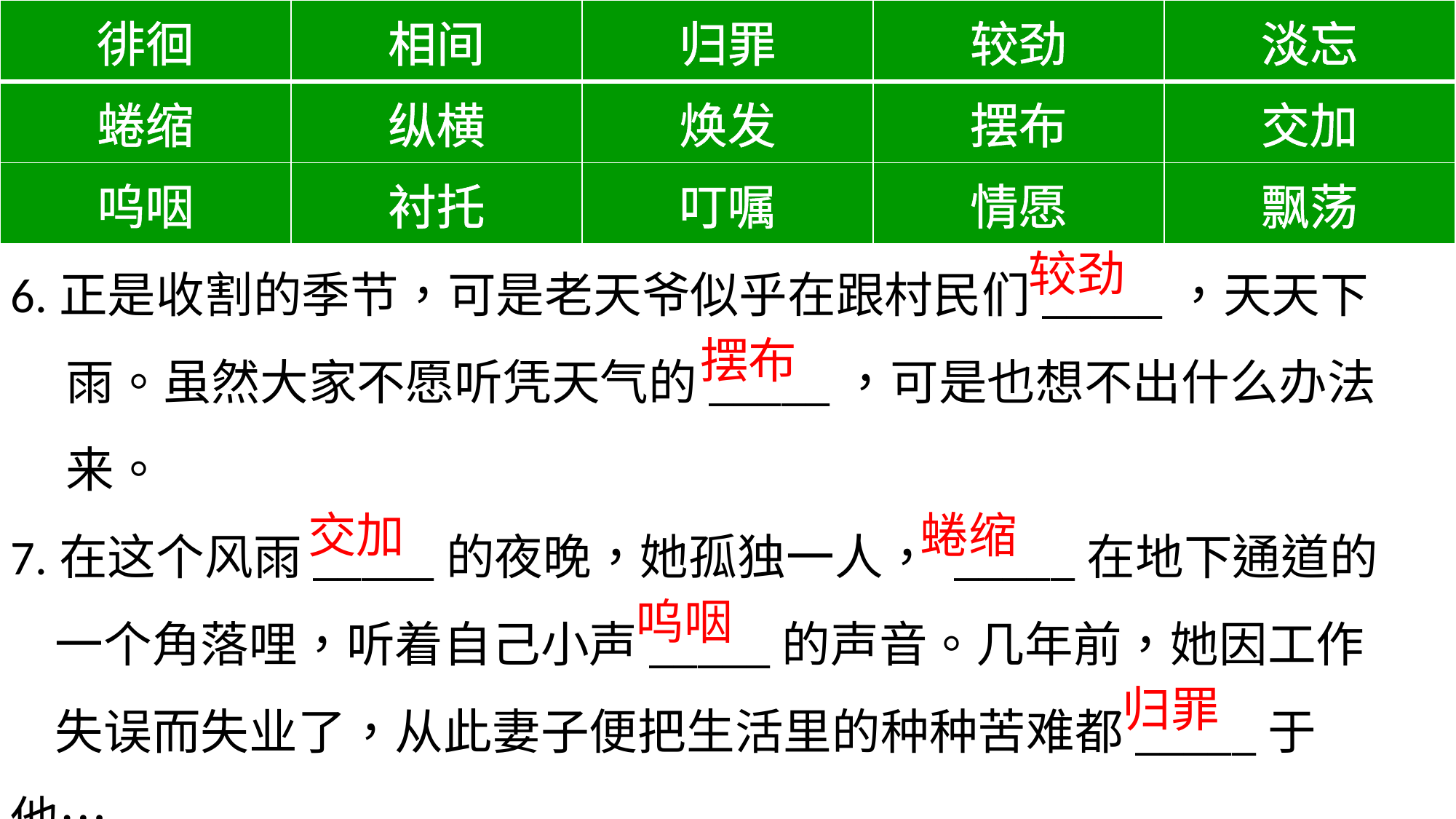

| 徘徊 | 相间 | 归罪 | 较劲 | 淡忘 |
| --- | --- | --- | --- | --- |
| 蜷缩 | 纵横 | 焕发 | 摆布 | 交加 |
| 呜咽 | 衬托 | 叮嘱 | 情愿 | 飘荡 |
6.正是收割的季节，可是老天爷似乎在跟村民们_____，天天下
    雨。虽然大家不愿听凭天气的_____，可是也想不出什么办法
    来。
7.在这个风雨_____的夜晚，她孤独一人， _____在地下通道的
   一个角落哩，听着自己小声_____的声音。几年前，她因工作
   失误而失业了，从此妻子便把生活里的种种苦难都_____于他…..
较劲
摆布
蜷缩
交加
呜咽
归罪